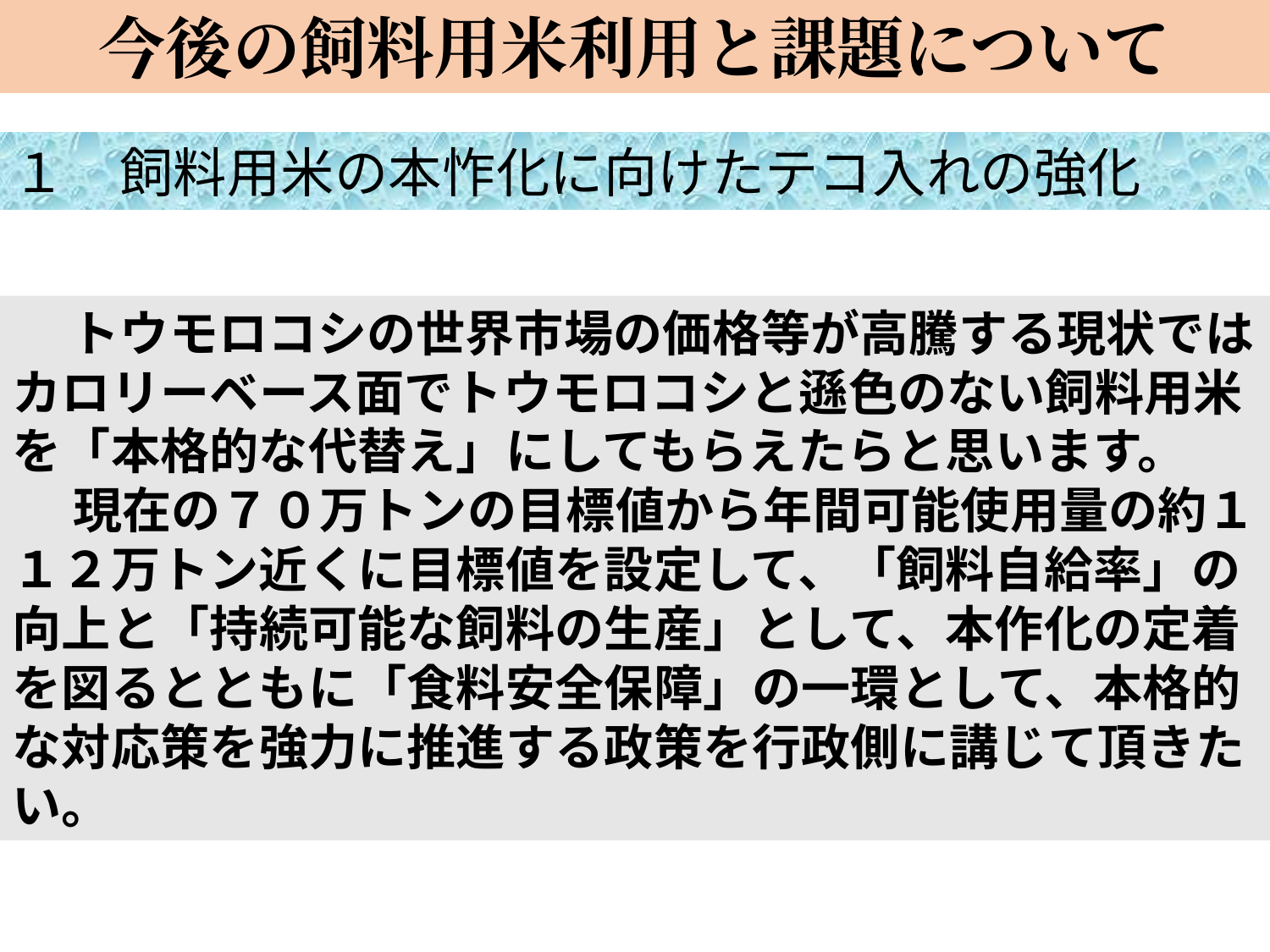

今後の飼料用米利用と課題について
１　飼料用米の本怍化に向けたテコ入れの強化
　  トウモロコシの世界市場の価格等が高騰する現状ではカロリーベース面でトウモロコシと遜色のない飼料用米を「本格的な代替え」にしてもらえたらと思います。
　 現在の７０万トンの目標値から年間可能使用量の約１１２万トン近くに目標値を設定して、「飼料自給率」の向上と「持続可能な飼料の生産」として、本作化の定着を図るとともに「食料安全保障」の一環として、本格的な対応策を強力に推進する政策を行政側に講じて頂きたい。